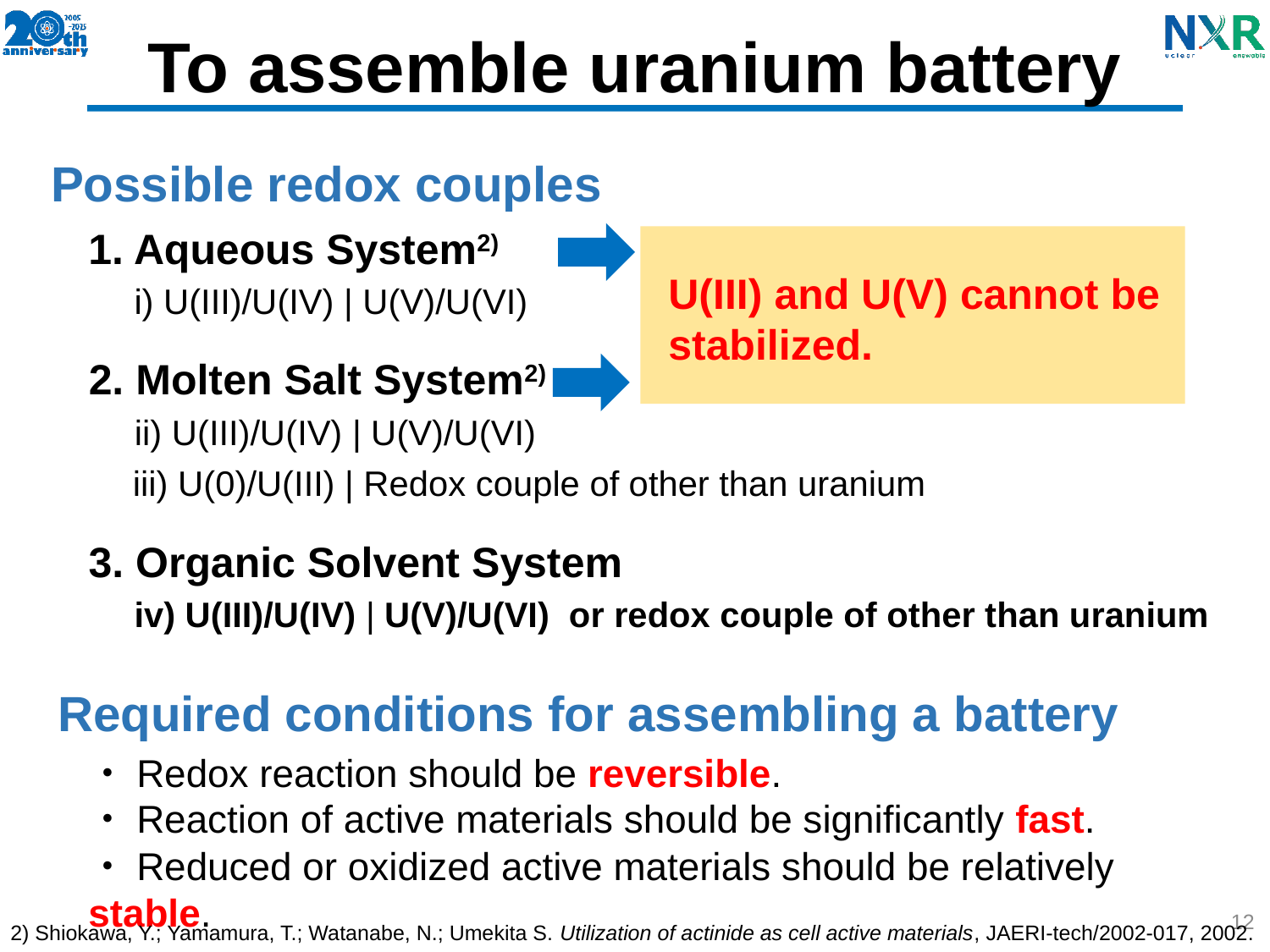

To assemble uranium battery
Possible redox couples
1. Aqueous System2)

U(III) and U(V) cannot be
stabilized.
i) U(III)/U(IV) | U(V)/U(VI)
2. Molten Salt System2)

ii) U(III)/U(IV) | U(V)/U(VI)
iii) U(0)/U(III) | Redox couple of other than uranium
3. Organic Solvent System
iv) U(III)/U(IV) | U(V)/U(VI)  or redox couple of other than uranium
Required conditions for assembling a battery
・Redox reaction should be reversible.
・Reaction of active materials should be significantly fast.
・Reduced or oxidized active materials should be relatively stable.
12
2) Shiokawa, Y.; Yamamura, T.; Watanabe, N.; Umekita S. Utilization of actinide as cell active materials, JAERI-tech/2002-017, 2002.